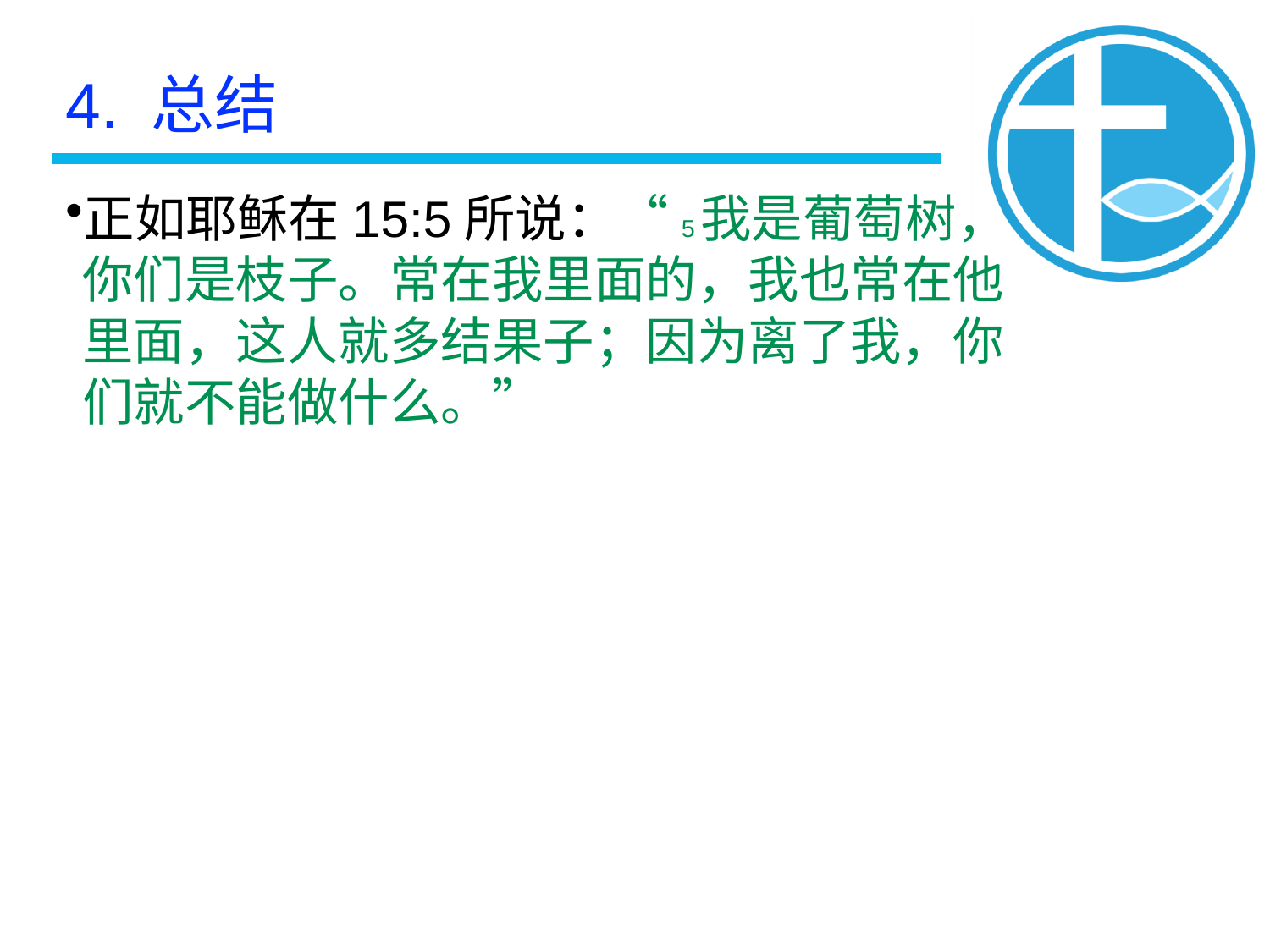

4. 总结
正如耶稣在15:5所说：“5我是葡萄树，你们是枝子。常在我里面的，我也常在他里面，这人就多结果子；因为离了我，你们就不能做什么。”